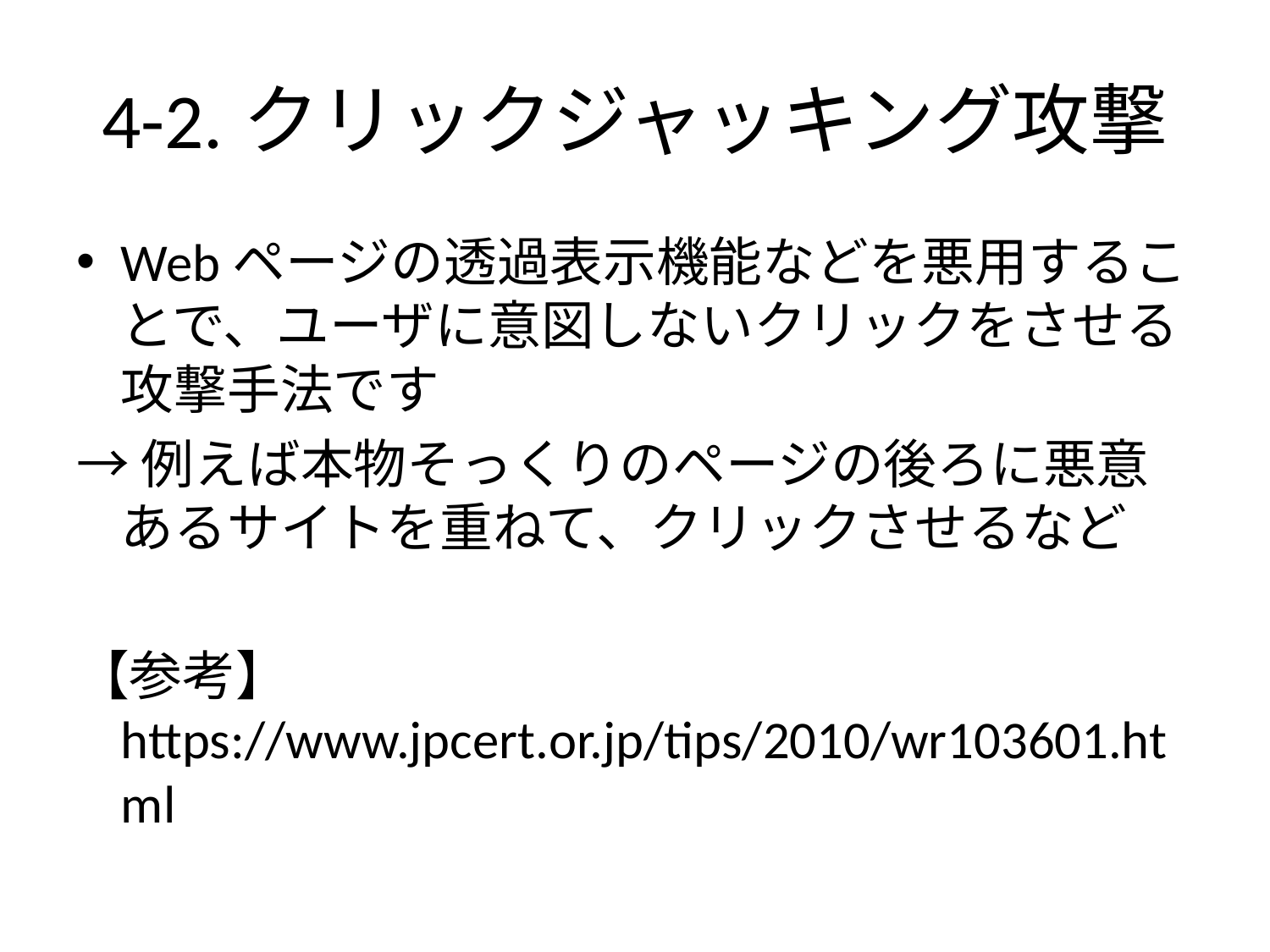

# 4-2.クリックジャッキング攻撃
Webページの透過表示機能などを悪用することで、ユーザに意図しないクリックをさせる攻撃手法です
→例えば本物そっくりのページの後ろに悪意あるサイトを重ねて、クリックさせるなど

【参考】 https://www.jpcert.or.jp/tips/2010/wr103601.html